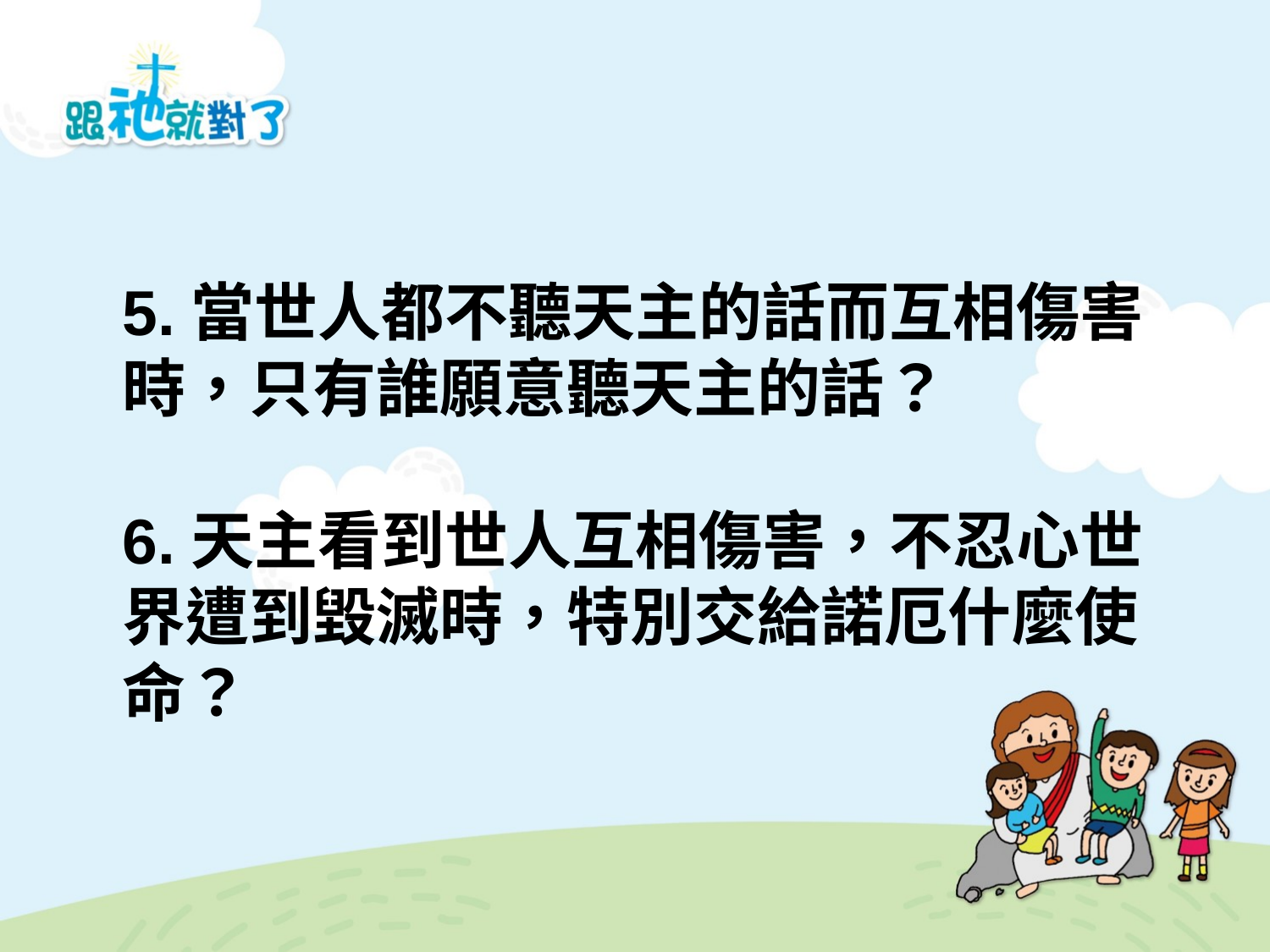

5.當世人都不聽天主的話而互相傷害時，只有誰願意聽天主的話？

6.天主看到世人互相傷害，不忍心世界遭到毀滅時，特別交給諾厄什麼使命？